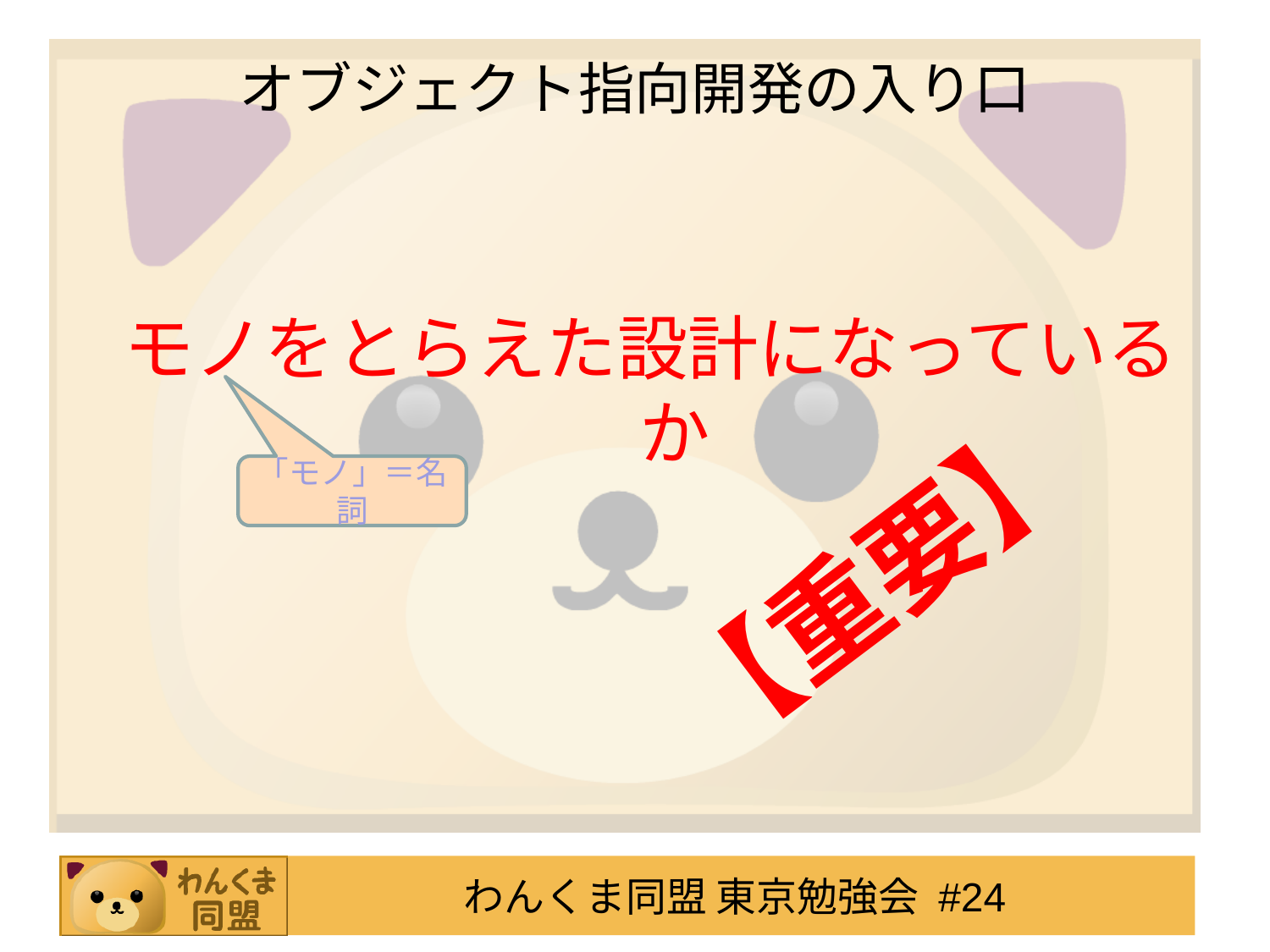

# オブジェクト指向開発の入り口
モノをとらえた設計になっているか
「モノ」＝名詞
【重要】